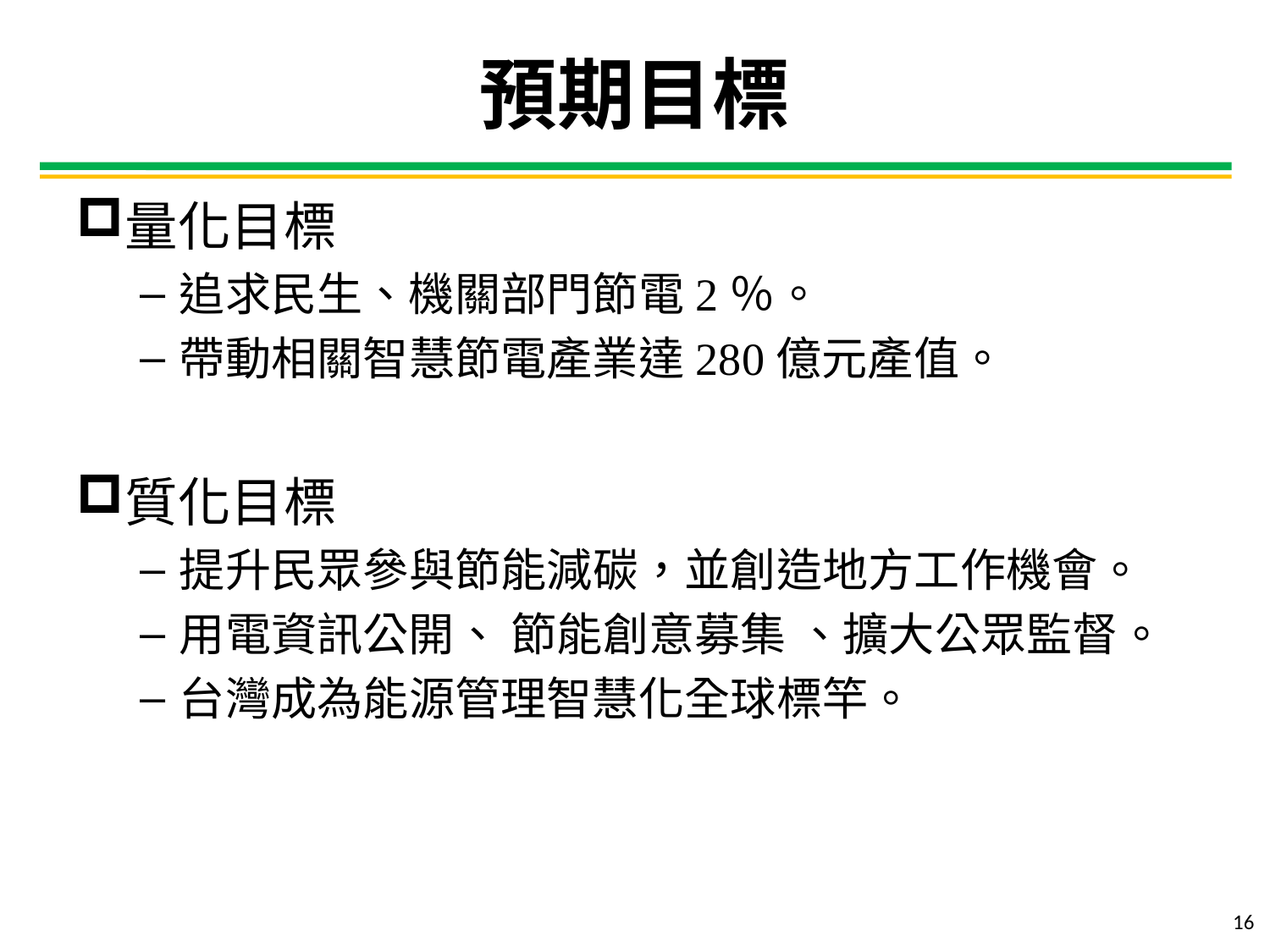

# 預期目標
量化目標
追求民生、機關部門節電2％。
帶動相關智慧節電產業達280億元產值。

質化目標
提升民眾參與節能減碳，並創造地方工作機會。
用電資訊公開、 節能創意募集 、擴大公眾監督。
台灣成為能源管理智慧化全球標竿。

16